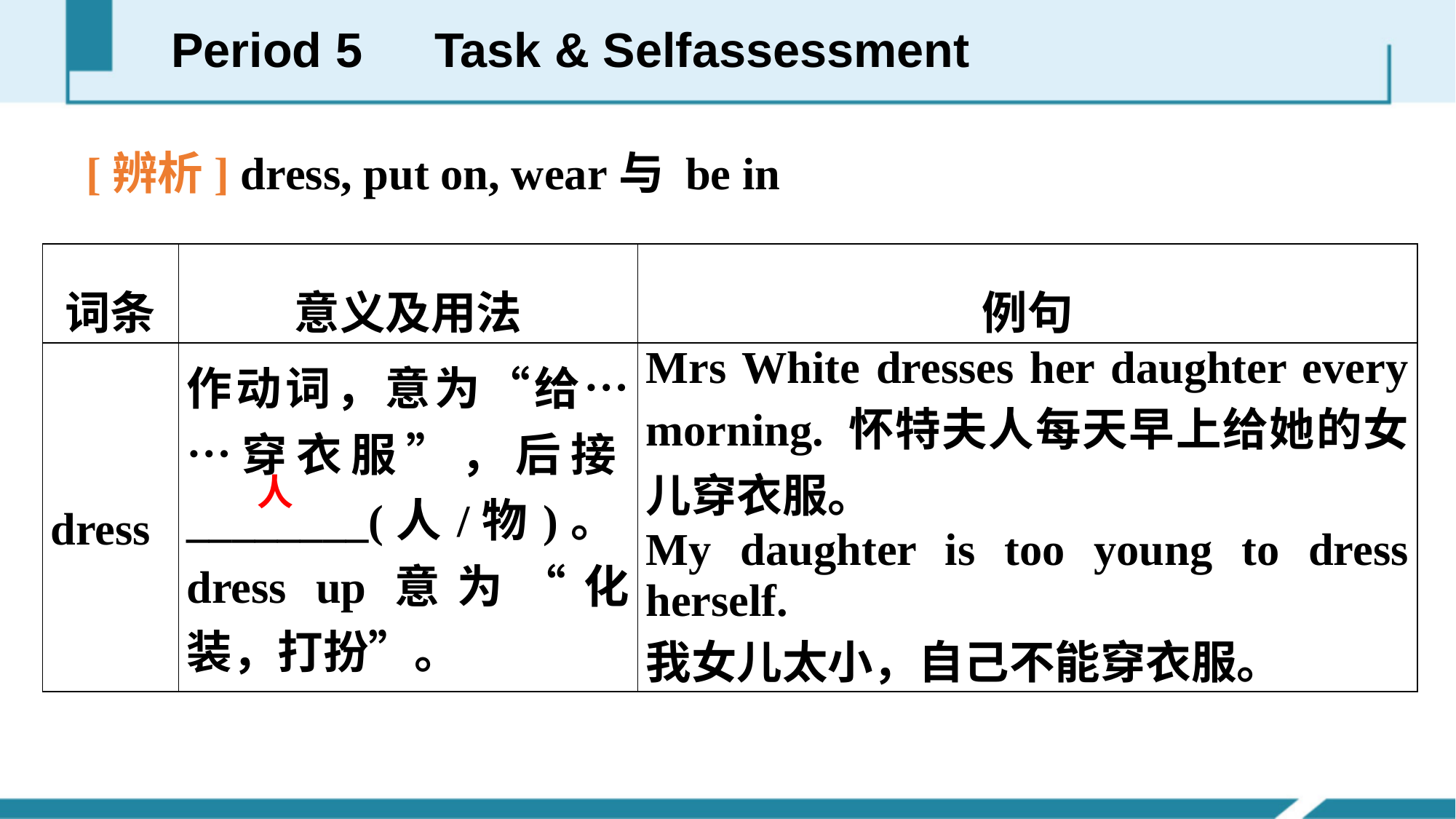

Period 5　Task & Self­assessment
[辨析] dress, put on, wear与 be in
| 词条 | 意义及用法 | 例句 |
| --- | --- | --- |
| dress | 作动词，意为“给……穿衣服”，后接\_\_\_\_\_\_\_\_(人/物)。dress up意为“化装，打扮”。 | Mrs White dresses her daughter every morning. 怀特夫人每天早上给她的女儿穿衣服。 My daughter is too young to dress herself. 我女儿太小，自己不能穿衣服。 |
人